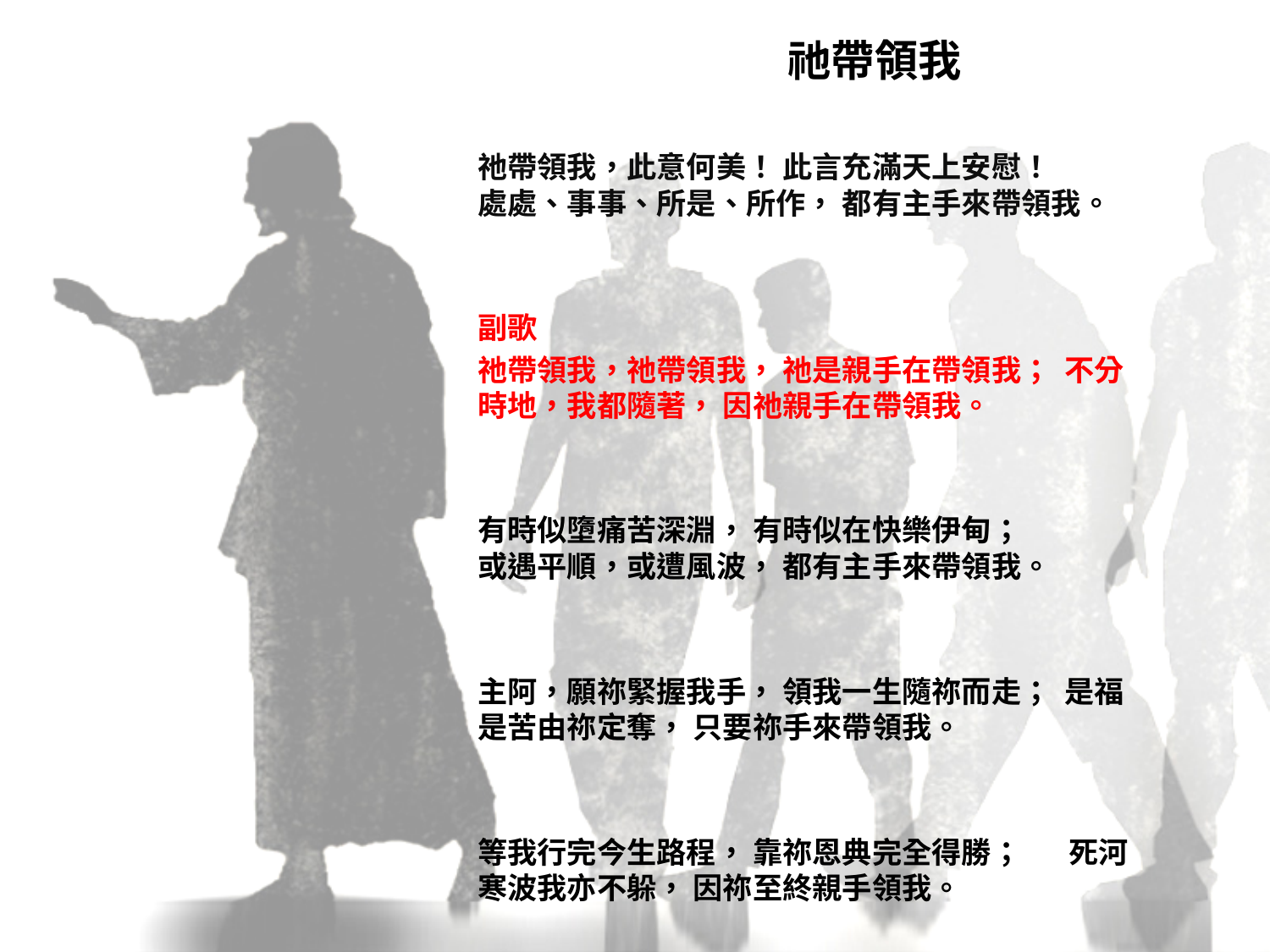

# 祂帶領我
祂帶領我，此意何美！ 此言充滿天上安慰！        處處、事事、所是、所作， 都有主手來帶領我。

副歌
祂帶領我，祂帶領我， 祂是親手在帶領我；  不分時地，我都隨著， 因祂親手在帶領我。

有時似墮痛苦深淵， 有時似在快樂伊甸；            或遇平順，或遭風波， 都有主手來帶領我。

主阿，願祢緊握我手， 領我一生隨祢而走；  是福是苦由祢定奪， 只要祢手來帶領我。

等我行完今生路程， 靠祢恩典完全得勝；       死河寒波我亦不躲， 因祢至終親手領我。